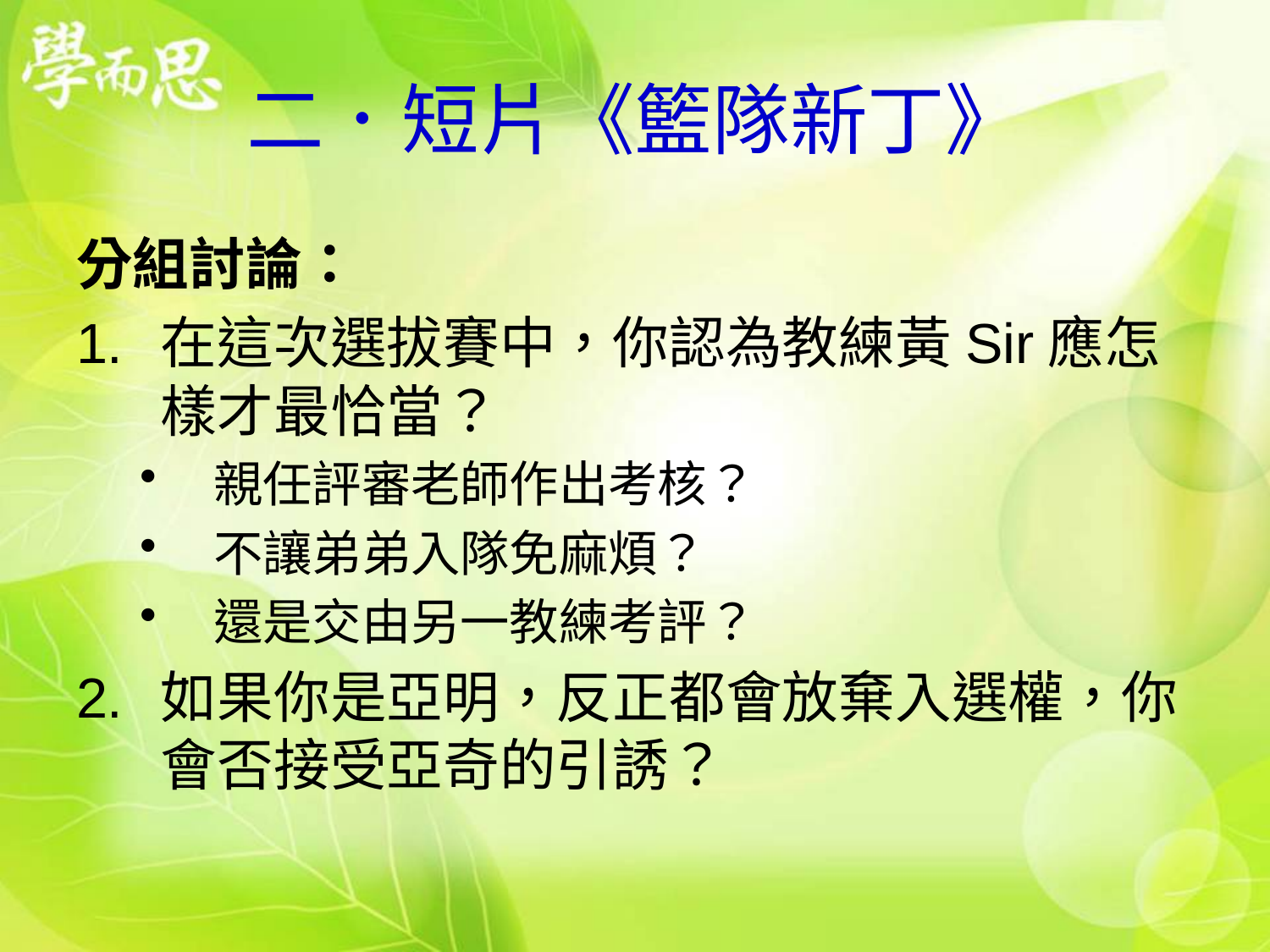

# 二．短片《籃隊新丁》
分組討論：
在這次選拔賽中，你認為教練黃Sir應怎樣才最恰當？
親任評審老師作出考核？
不讓弟弟入隊免麻煩？
還是交由另一教練考評？
如果你是亞明，反正都會放棄入選權，你會否接受亞奇的引誘？